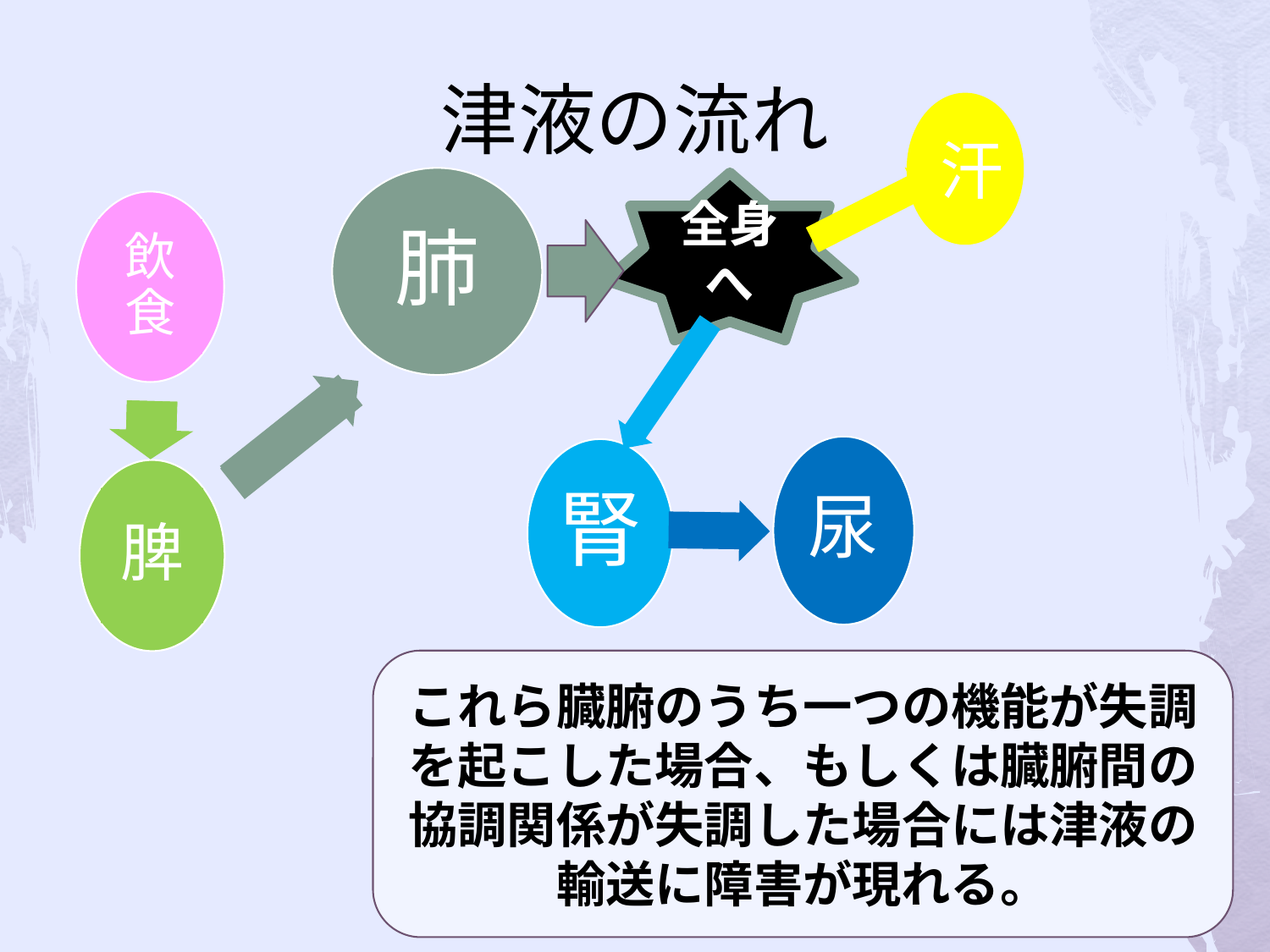

# 津液の流れ
汗

肺
全身へ

飲食

尿

腎

脾

これら臓腑のうち一つの機能が失調を起こした場合、もしくは臓腑間の協調関係が失調した場合には津液の輸送に障害が現れる。